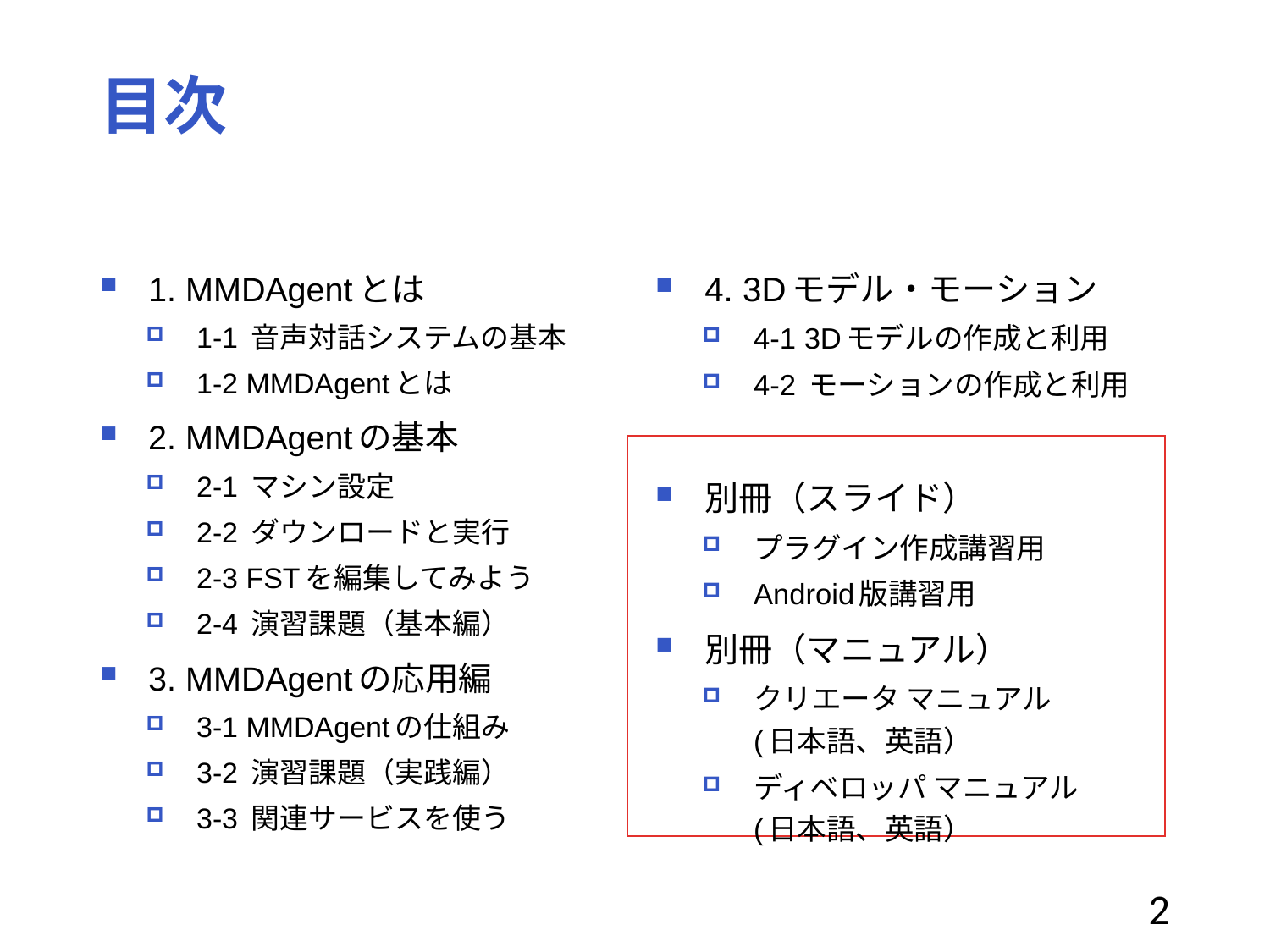

# 目次
1. MMDAgentとは
1-1 音声対話システムの基本
1-2 MMDAgentとは
2. MMDAgentの基本
2-1 マシン設定
2-2 ダウンロードと実行
2-3 FSTを編集してみよう
2-4 演習課題（基本編）
3. MMDAgentの応用編
3-1 MMDAgentの仕組み
3-2 演習課題（実践編）
3-3 関連サービスを使う
4. 3Dモデル・モーション
4-1 3Dモデルの作成と利用
4-2 モーションの作成と利用

別冊（スライド）
プラグイン作成講習用
Android版講習用
別冊（マニュアル）
クリエータ マニュアル
(日本語、英語）
ディベロッパ マニュアル
(日本語、英語）

2